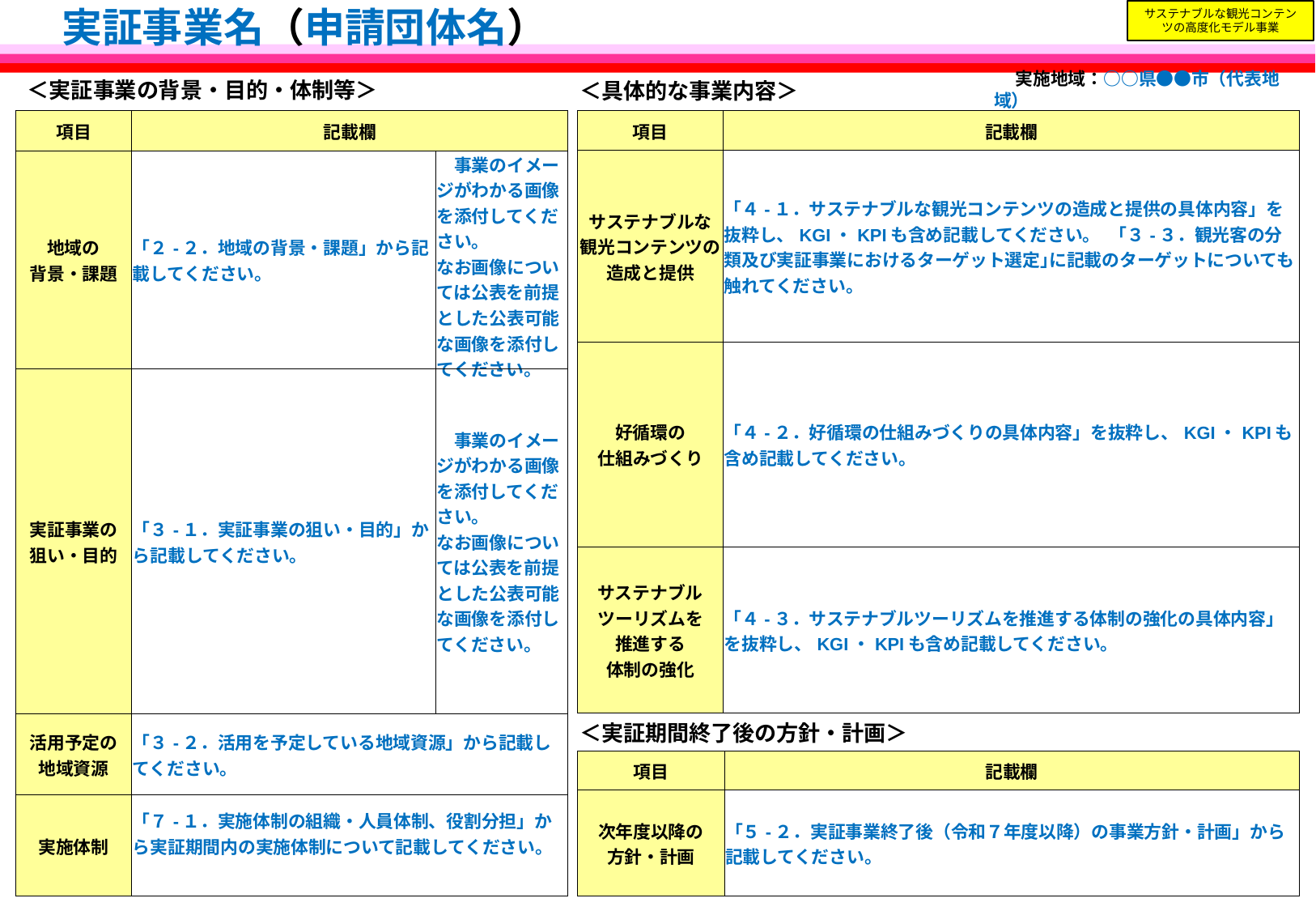

注１：公表される前提で作成してください。注２：実証事業の概要が本事業概要説明書１枚で分かるように簡潔に記載してください。
注３：青字の記入要領等を削除の上、黒字で記載してください。フォントサイズは【10.5ポイント以上】とし、重要な箇所は下線付きの赤字で記載してください。
　 実証事業名（申請団体名）
　 実施地域：○○県●●市（代表地域）
＜実証事業の背景・目的・体制等＞
＜具体的な事業内容＞
| 項目 | 記載欄 |  |
| --- | --- | --- |
| 地域の 背景・課題 | 「２-２．地域の背景・課題」から記載してください。 | 事業のイメージがわかる画像を添付してください。 なお画像については公表を前提とした公表可能な画像を添付してください。 |
| 実証事業の 狙い・目的 | 「３-１．実証事業の狙い・目的」から記載してください。 | 事業のイメージがわかる画像を添付してください。 なお画像については公表を前提とした公表可能な画像を添付してください。 |
| 活用予定の 地域資源 | 「３-２．活用を予定している地域資源」から記載してください。 |  |
| 実施体制 | 「７-１．実施体制の組織・人員体制、役割分担」から実証期間内の実施体制について記載してください。 |  |
| 項目 | 記載欄 |
| --- | --- |
| サステナブルな 観光コンテンツの 造成と提供 | 「４-１．サステナブルな観光コンテンツの造成と提供の具体内容」を抜粋し、KGI・KPIも含め記載してください。　｢３-３．観光客の分類及び実証事業におけるターゲット選定｣に記載のターゲットについても触れてください。 |
| 好循環の 仕組みづくり | 「４-２．好循環の仕組みづくりの具体内容」を抜粋し、KGI・KPIも含め記載してください。 |
| サステナブル ツーリズムを 推進する 体制の強化 | 「４-３．サステナブルツーリズムを推進する体制の強化の具体内容」を抜粋し、KGI・KPIも含め記載してください。 |
＜実証期間終了後の方針・計画＞
| 項目 | 記載欄 |
| --- | --- |
| 次年度以降の 方針・計画 | 「５-２．実証事業終了後（令和７年度以降）の事業方針・計画」から記載してください。 |